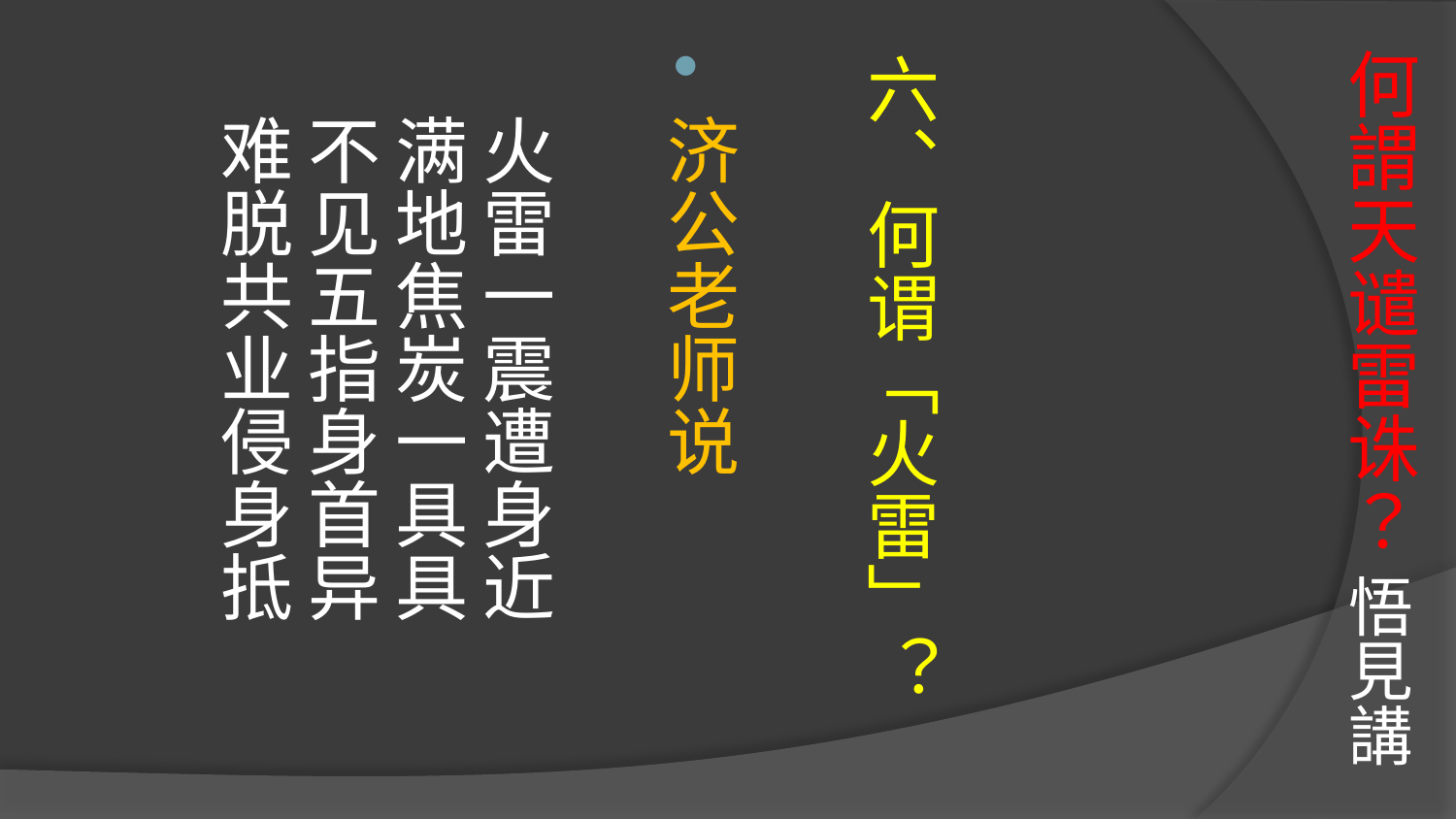

# 何謂天谴雷诛？ 悟見講
六、何谓「火雷」？
济公老师说
火雷一震遭身近
满地焦炭一具具
不见五指身首异
难脱共业侵身抵